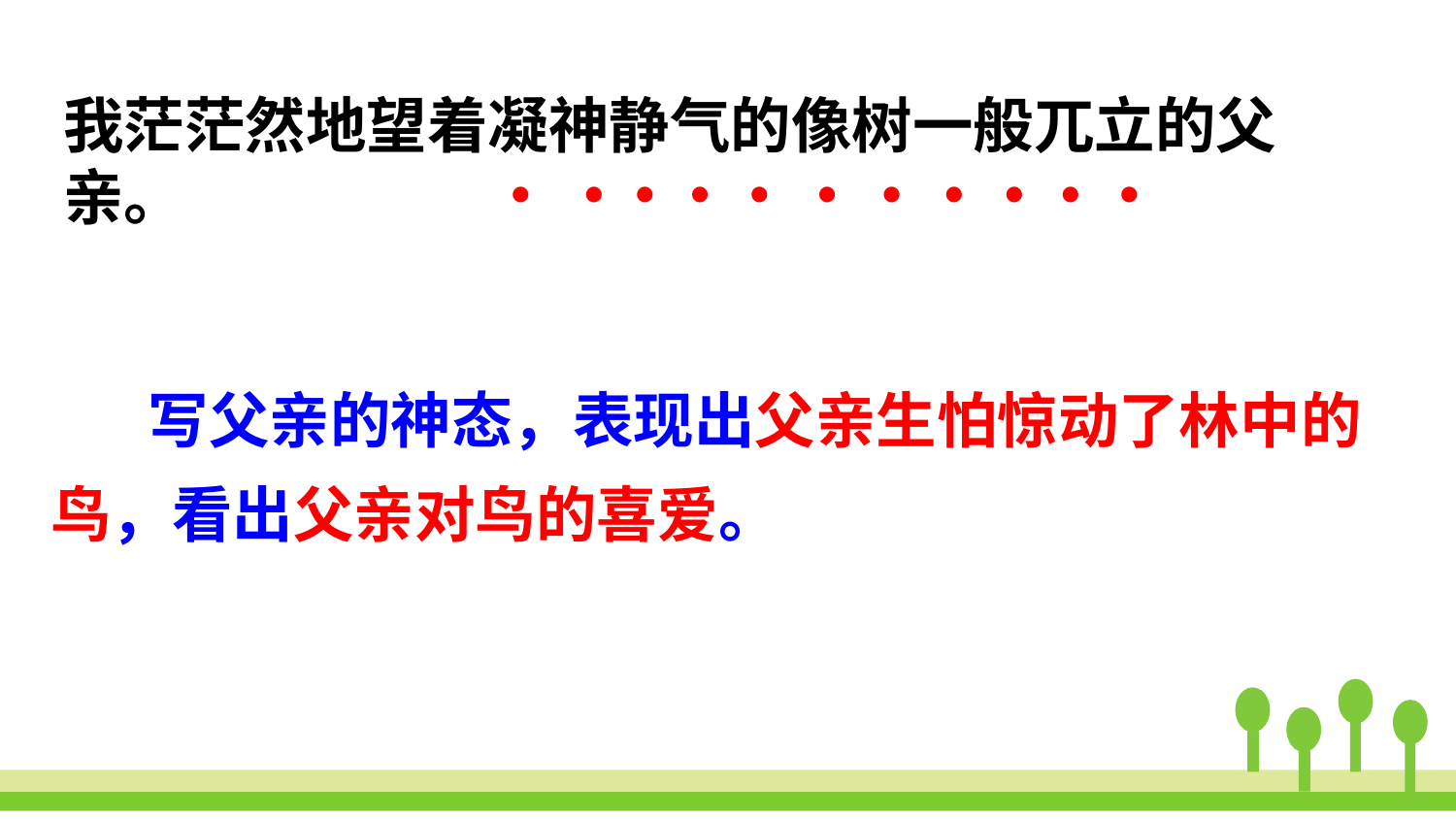

我茫茫然地望着凝神静气的像树一般兀立的父亲。
●
●
●
●
●
●
●
●
●
●
●
      写父亲的神态，表现出父亲生怕惊动了林中的鸟，看出父亲对鸟的喜爱。